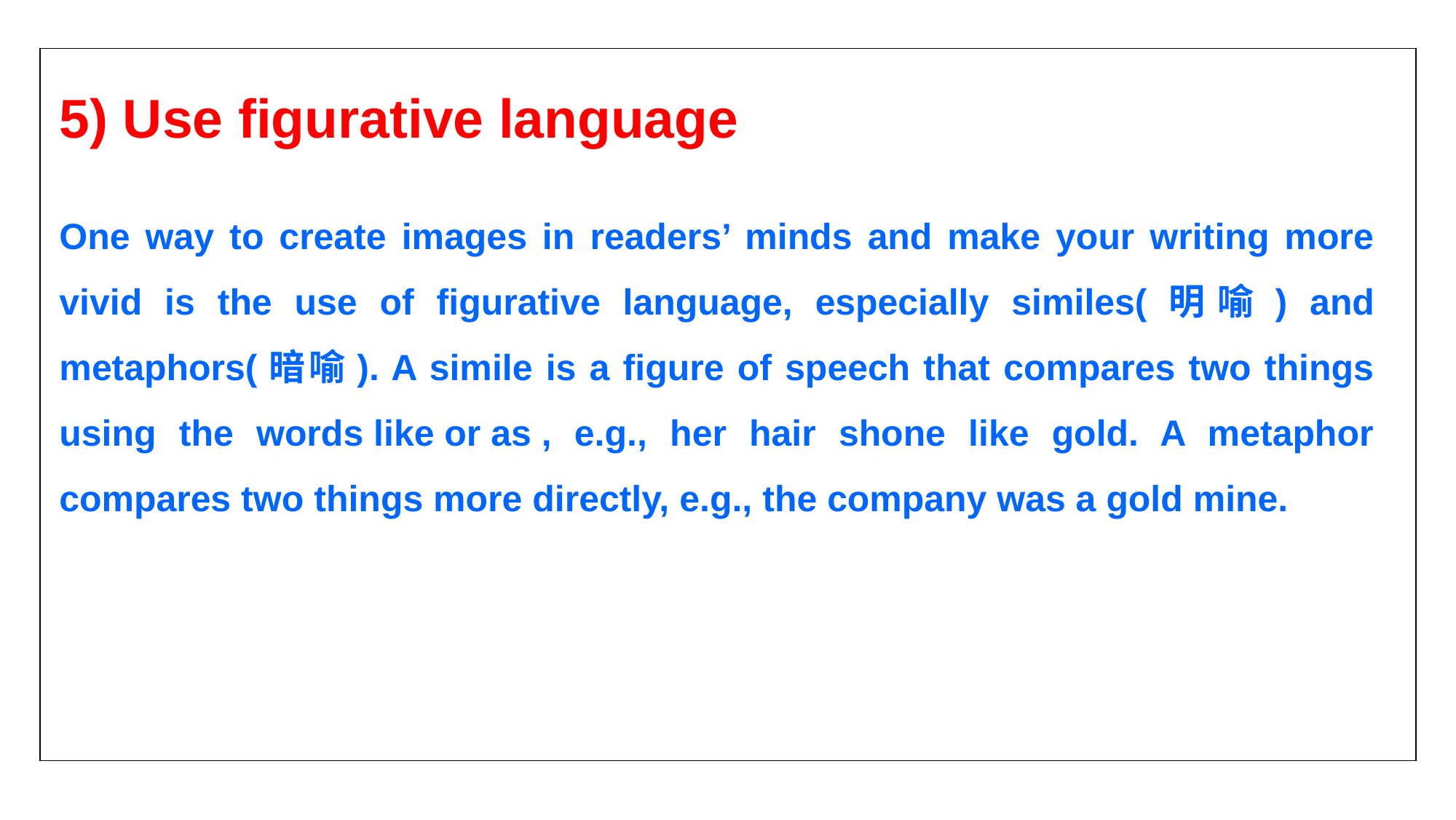

5) Use figurative language
|  |
| --- |
One way to create images in readers’ minds and make your writing more vivid is the use of figurative language, especially similes(明喻) and metaphors(暗喻). A simile is a figure of speech that compares two things using the words like or as , e.g., her hair shone like gold. A metaphor compares two things more directly, e.g., the company was a gold mine.